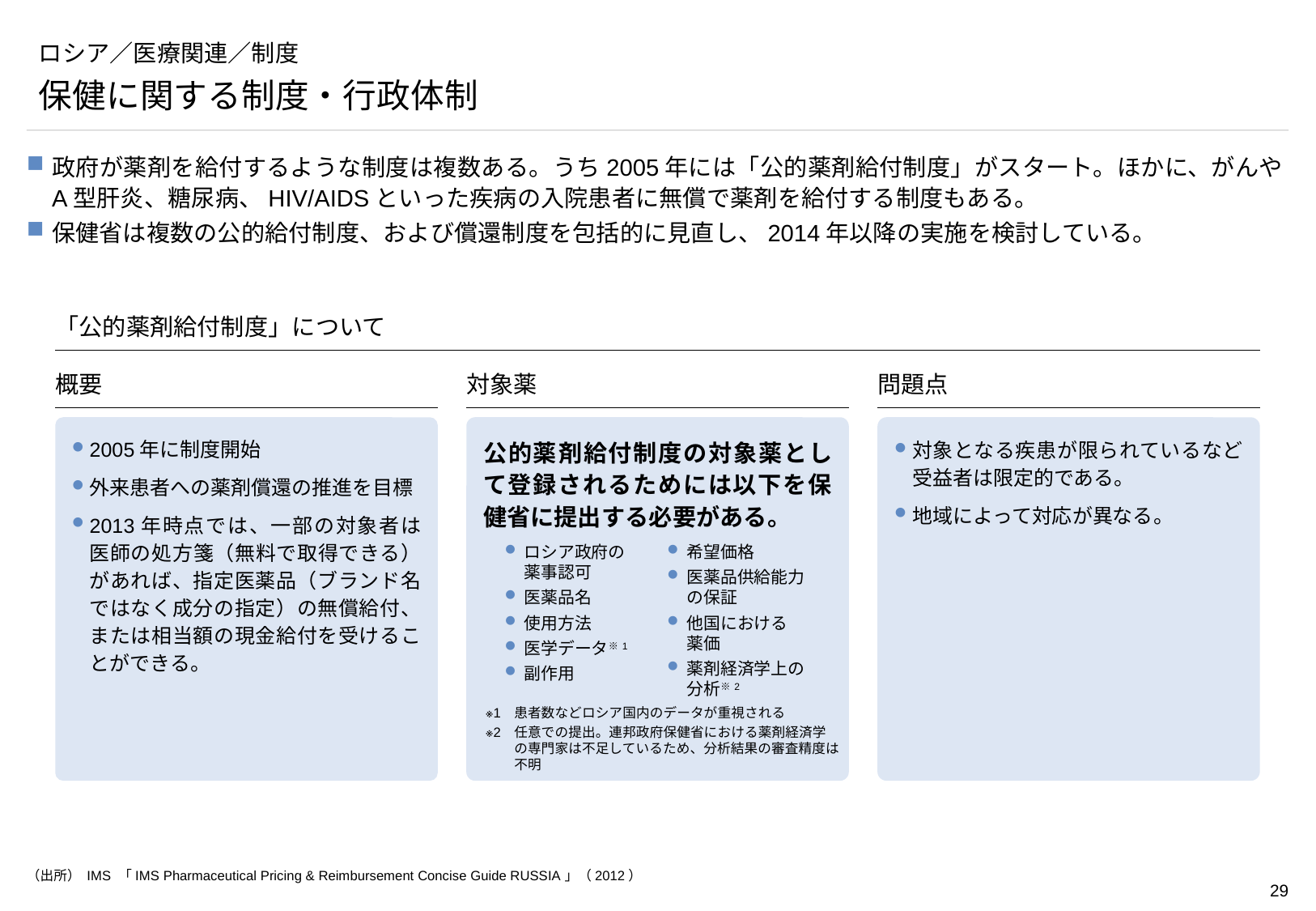

# ロシア／医療関連／制度
保健に関する制度・行政体制
政府が薬剤を給付するような制度は複数ある。うち2005年には「公的薬剤給付制度」がスタート。ほかに、がんやA型肝炎、糖尿病、HIV/AIDSといった疾病の入院患者に無償で薬剤を給付する制度もある。
保健省は複数の公的給付制度、および償還制度を包括的に見直し、2014年以降の実施を検討している。
「公的薬剤給付制度」について
概要
対象薬
問題点
2005年に制度開始
外来患者への薬剤償還の推進を目標
2013年時点では、一部の対象者は医師の処方箋（無料で取得できる）があれば、指定医薬品（ブランド名ではなく成分の指定）の無償給付、または相当額の現金給付を受けることができる。
公的薬剤給付制度の対象薬として登録されるためには以下を保健省に提出する必要がある。
対象となる疾患が限られているなど受益者は限定的である。
地域によって対応が異なる。
ロシア政府の
薬事認可
医薬品名
使用方法
医学データ※1
副作用
希望価格
医薬品供給能力の保証
他国における
薬価
薬剤経済学上の分析※2
※1	患者数などロシア国内のデータが重視される
※2	任意での提出。連邦政府保健省における薬剤経済学の専門家は不足しているため、分析結果の審査精度は不明
（出所） IMS 「IMS Pharmaceutical Pricing & Reimbursement Concise Guide RUSSIA」（2012）